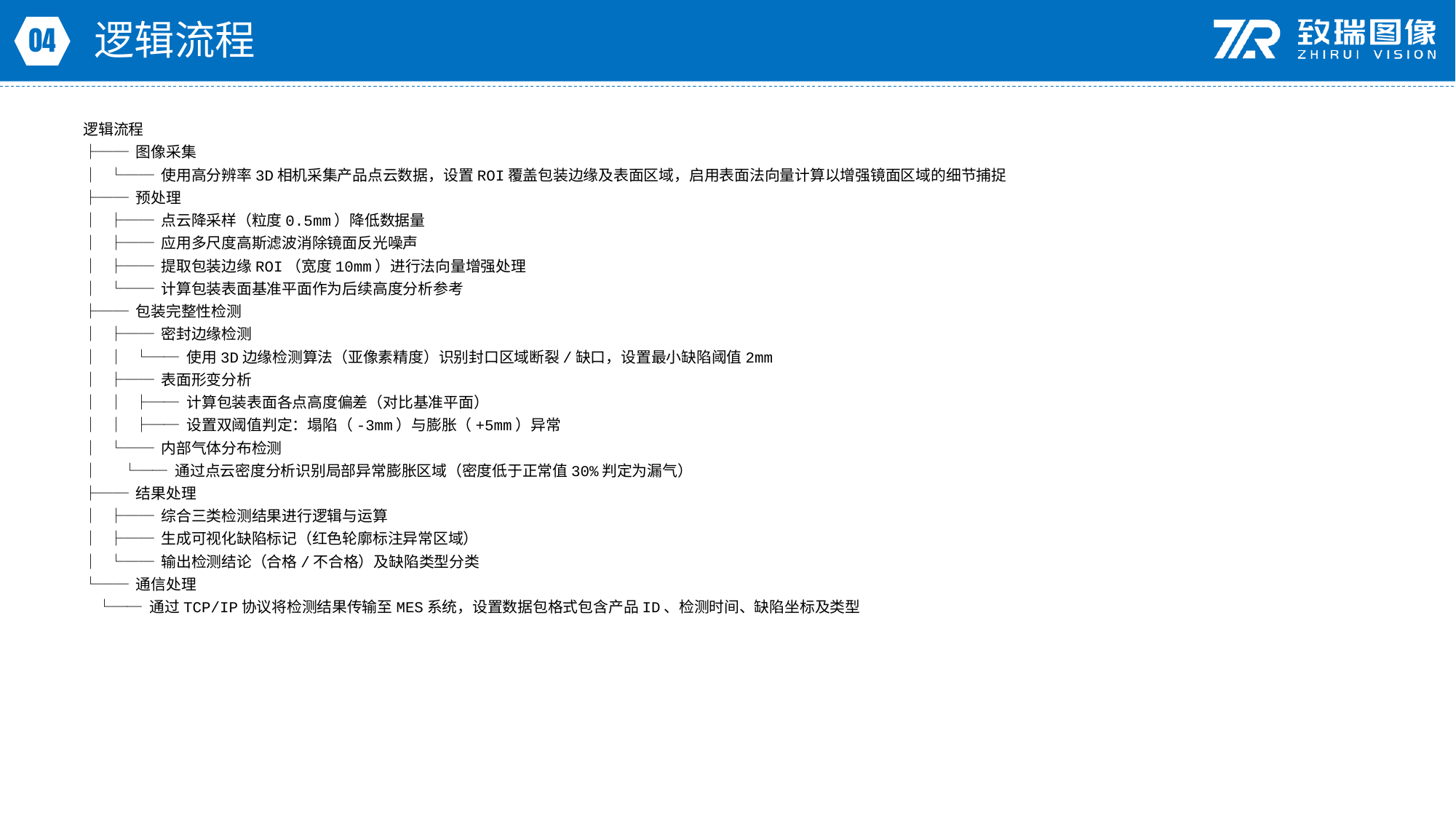

逻辑流程
04

逻辑流程
├── 图像采集
│   └── 使用高分辨率3D相机采集产品点云数据，设置ROI覆盖包装边缘及表面区域，启用表面法向量计算以增强镜面区域的细节捕捉
├── 预处理
│   ├── 点云降采样（粒度0.5mm）降低数据量
│   ├── 应用多尺度高斯滤波消除镜面反光噪声
│   ├── 提取包装边缘ROI（宽度10mm）进行法向量增强处理
│   └── 计算包装表面基准平面作为后续高度分析参考
├── 包装完整性检测
│   ├── 密封边缘检测
│   │   └── 使用3D边缘检测算法（亚像素精度）识别封口区域断裂/缺口，设置最小缺陷阈值2mm
│   ├── 表面形变分析
│   │   ├── 计算包装表面各点高度偏差（对比基准平面）
│   │   ├── 设置双阈值判定：塌陷（-3mm）与膨胀（+5mm）异常
│   └── 内部气体分布检测
│       └── 通过点云密度分析识别局部异常膨胀区域（密度低于正常值30%判定为漏气）
├── 结果处理
│   ├── 综合三类检测结果进行逻辑与运算
│   ├── 生成可视化缺陷标记（红色轮廓标注异常区域）
│   └── 输出检测结论（合格/不合格）及缺陷类型分类
└── 通信处理
    └── 通过TCP/IP协议将检测结果传输至MES系统，设置数据包格式包含产品ID、检测时间、缺陷坐标及类型